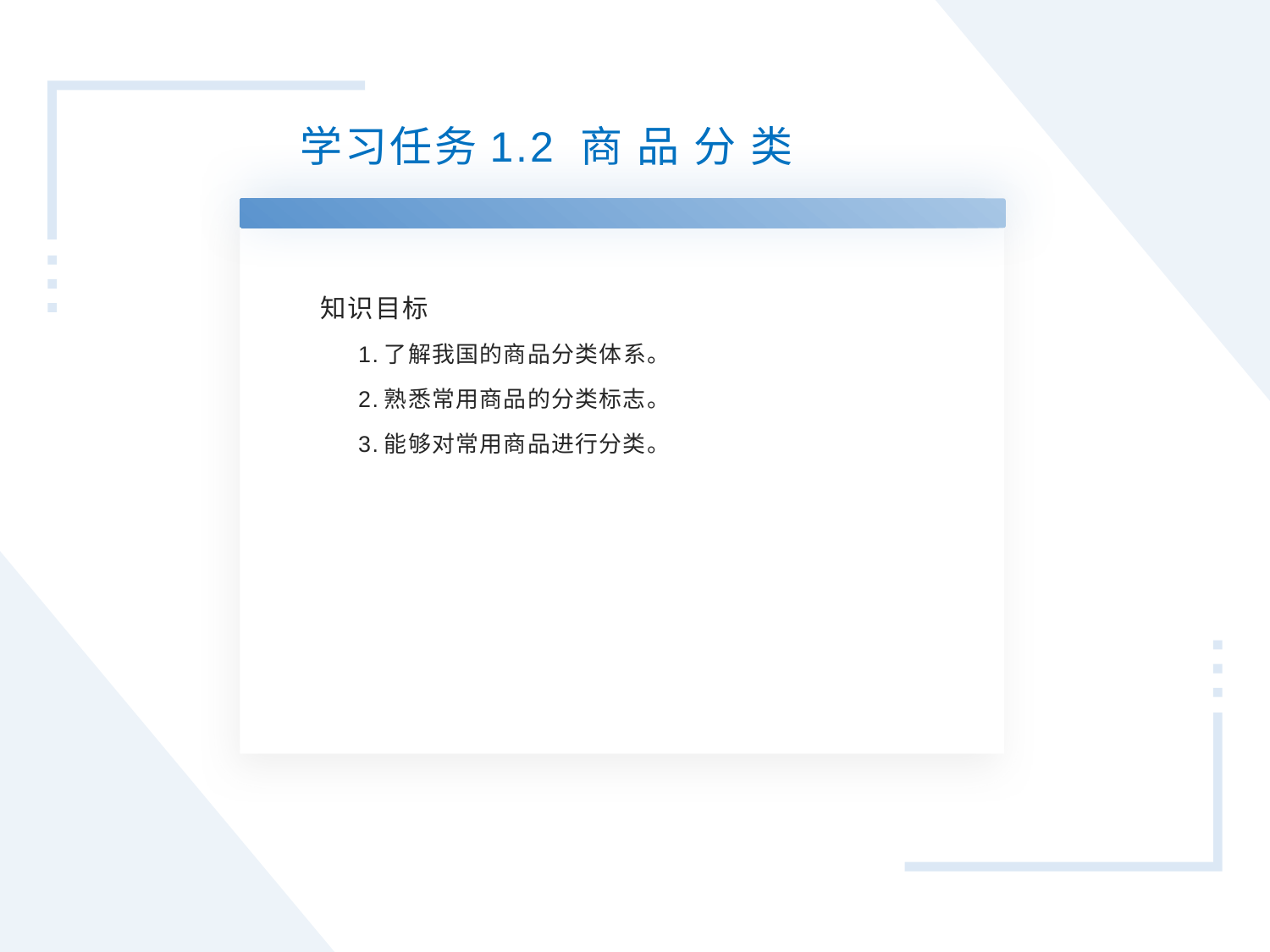

学习任务1.2 商 品 分 类

知识目标
1.了解我国的商品分类体系。
2.熟悉常用商品的分类标志。
3.能够对常用商品进行分类。